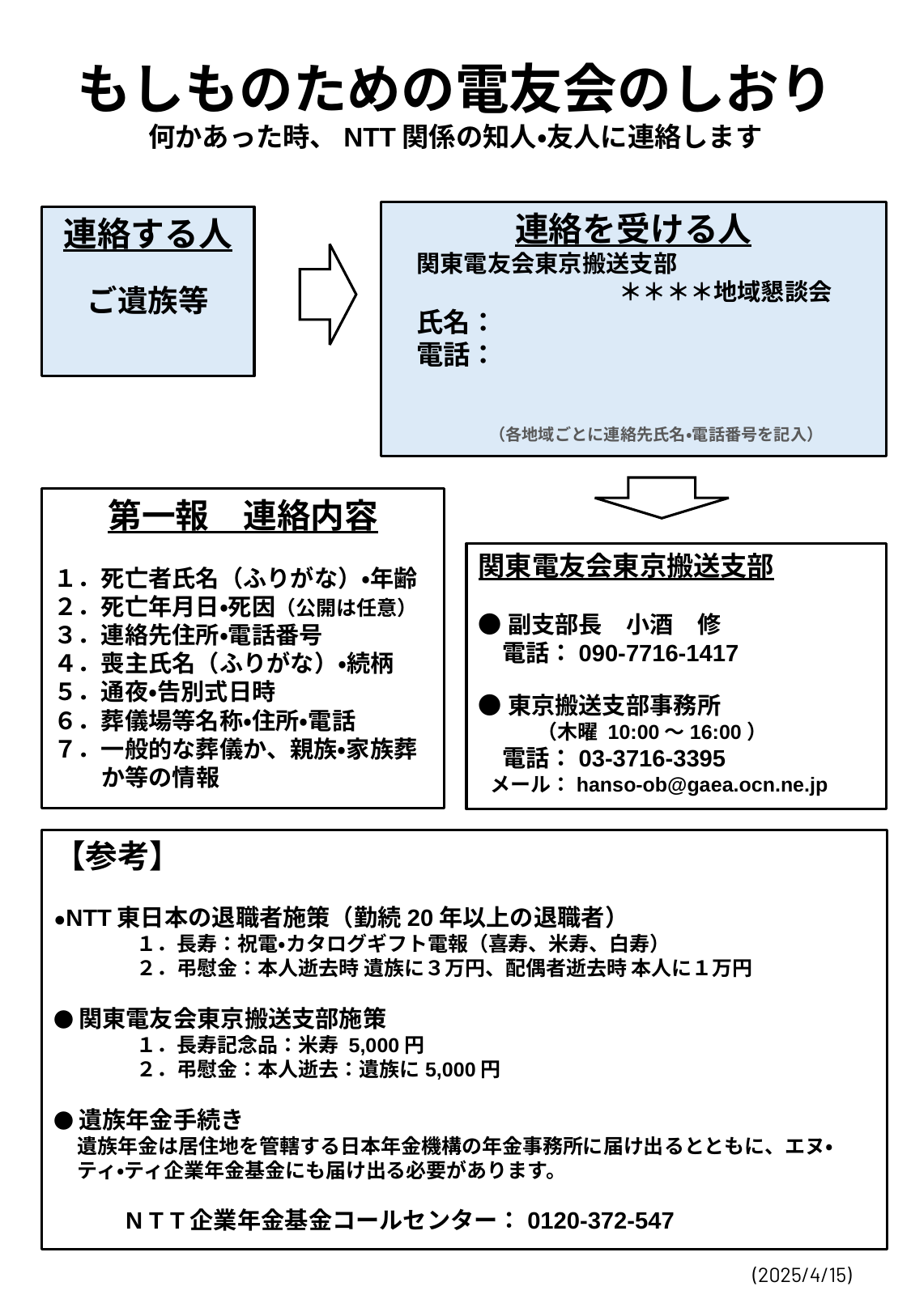

# もしものための電友会のしおり
何かあった時、NTT関係の知人・友人に連絡します
連絡を受ける人
関東電友会東京搬送支部
＊＊＊＊地域懇談会
氏名：
電話：

連絡する人

ご遺族等

（各地域ごとに連絡先氏名・電話番号を記入）

第一報　連絡内容

１．死亡者氏名（ふりがな）・年齢
２．死亡年月日・死因（公開は任意）
３．連絡先住所・電話番号
４．喪主氏名（ふりがな）・続柄
５．通夜・告別式日時
６．葬儀場等名称・住所・電話
７．一般的な葬儀か、親族・家族葬か等の情報
関東電友会東京搬送支部

●副支部長　小酒　修
電話：090-7716-1417

●東京搬送支部事務所
（木曜 10:00～16:00）
電話：03-3716-3395
メール：hanso-ob@gaea.ocn.ne.jp
【参考】

●NTT東日本の退職者施策（勤続20年以上の退職者）
１．長寿：祝電・カタログギフト電報（喜寿、米寿、白寿）
２．弔慰金：本人逝去時 遺族に３万円、配偶者逝去時 本人に１万円

●関東電友会東京搬送支部施策
１．長寿記念品：米寿 5,000円
２．弔慰金：本人逝去：遺族に5,000円

●遺族年金手続き
遺族年金は居住地を管轄する日本年金機構の年金事務所に届け出るとともに、エヌ・ティ・ティ企業年金基金にも届け出る必要があります。

N T T企業年金基金コールセンター：0120-372-547
(2025/4/15)